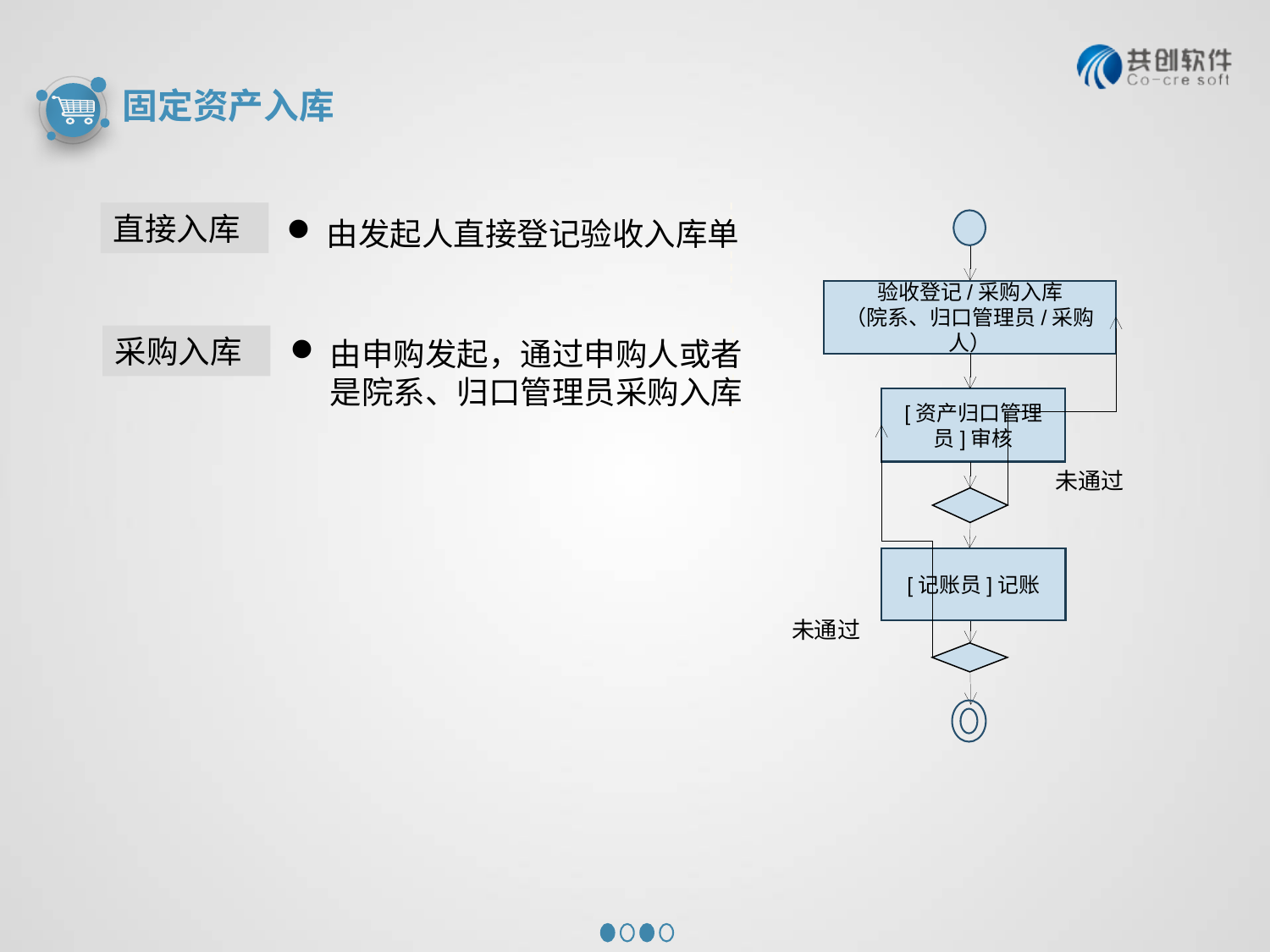

固定资产入库

直接入库
由发起人直接登记验收入库单

验收登记/采购入库
（院系、归口管理员/采购人）
[资产归口管理员]审核

[记账员]记账

未通过
未通过

采购入库
由申购发起，通过申购人或者是院系、归口管理员采购入库